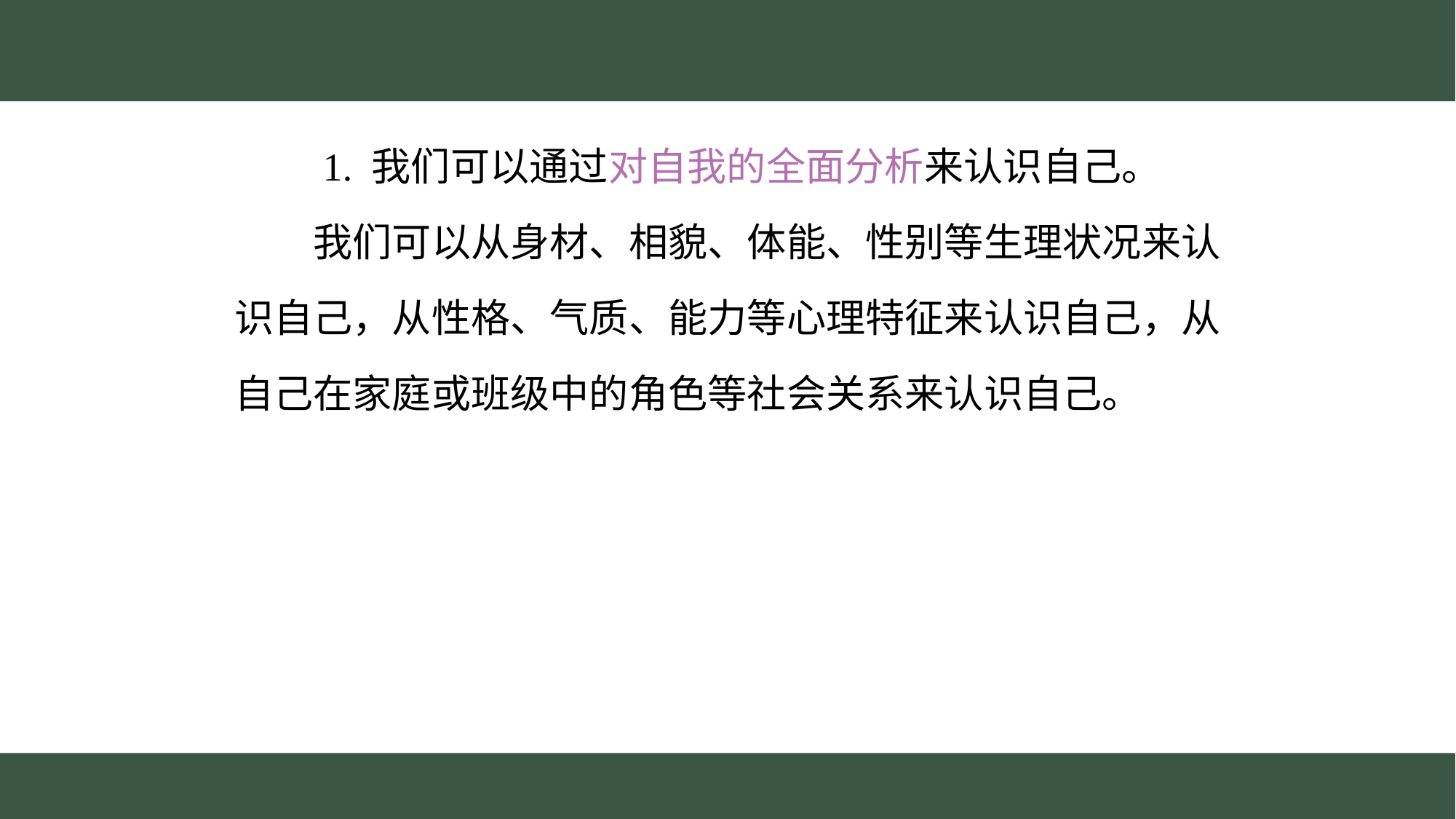

1. 我们可以通过对自我的全面分析来认识自己。
　　我们可以从身材、相貌、体能、性别等生理状况来认
识自己，从性格、气质、能力等心理特征来认识自己，从
自己在家庭或班级中的角色等社会关系来认识自己。